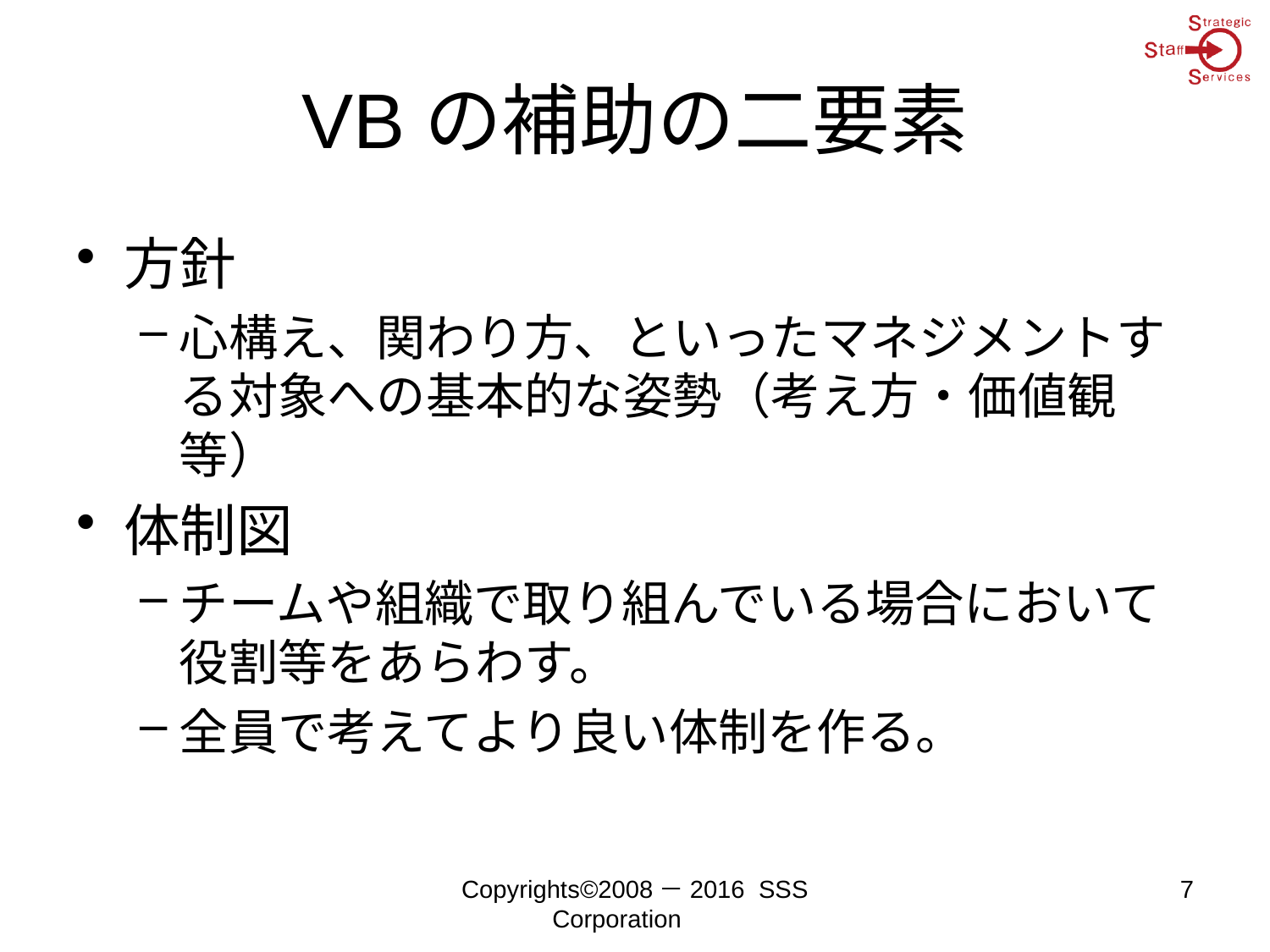

# VBの補助の二要素
方針
心構え、関わり方、といったマネジメントする対象への基本的な姿勢（考え方・価値観等）
体制図
チームや組織で取り組んでいる場合において役割等をあらわす。
全員で考えてより良い体制を作る。
Copyrights©2008－2016  SSS Corporation
7